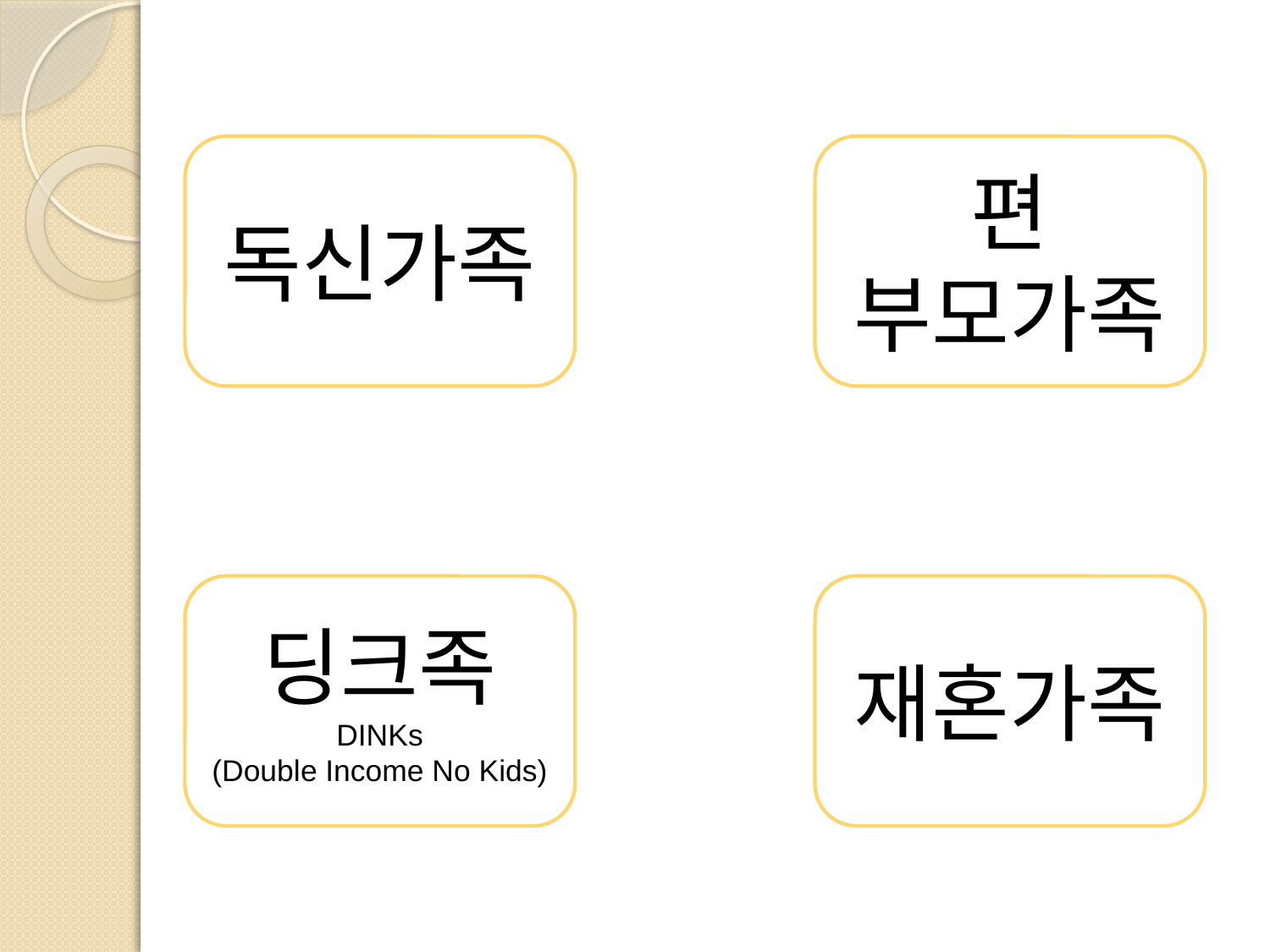

독신가족
편 부모가족
딩크족
DINKs
(Double Income No Kids)
재혼가족